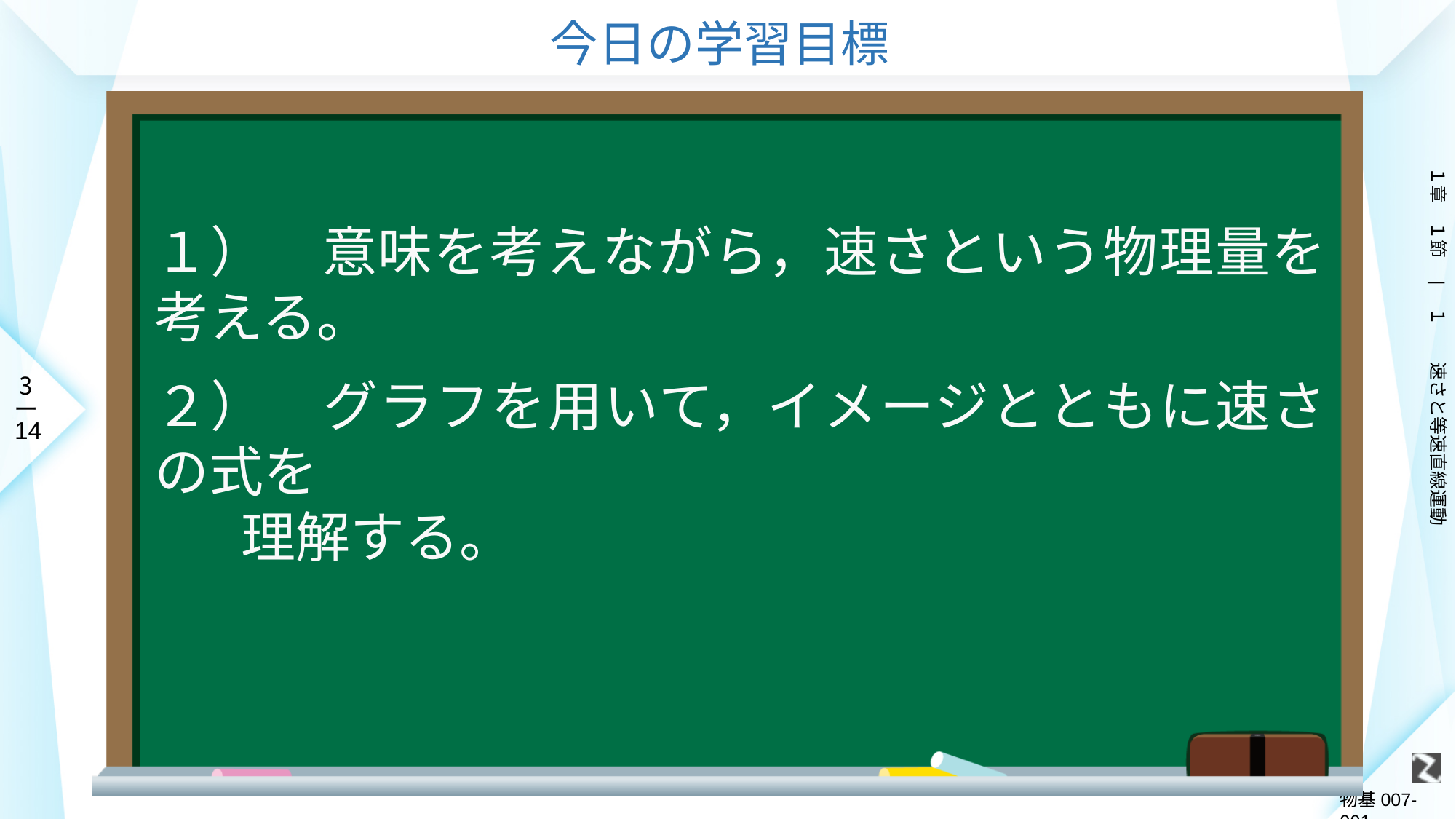

# 今日の学習目標
１）　意味を考えながら，速さという物理量を考える。
２）　グラフを用いて，イメージとともに速さの式を
      理解する。